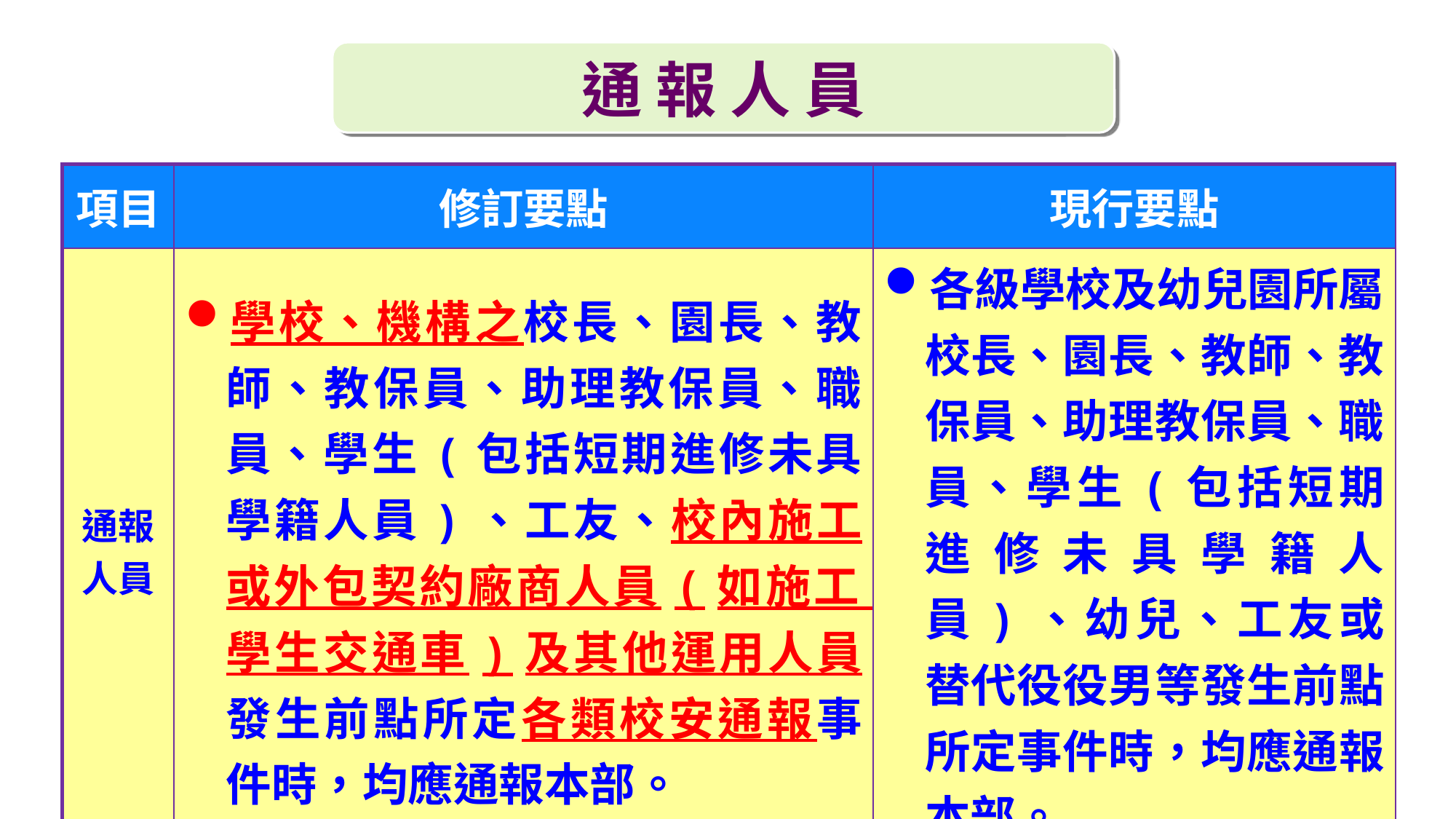

通 報 人 員

| 項目 | 修訂要點 | 現行要點 |
| --- | --- | --- |
| 通報人員 | 學校、機構之校長、園長、教師、教保員、助理教保員、職員、學生(包括短期進修未具學籍人員)、工友、校內施工或外包契約廠商人員(如施工、學生交通車)及其他運用人員發生前點所定各類校安通報事件時，均應通報本部。 | 各級學校及幼兒園所屬校長、園長、教師、教保員、助理教保員、職員、學生(包括短期進修未具學籍人員)、幼兒、工友或替代役役男等發生前點所定事件時，均應通報本部。 |